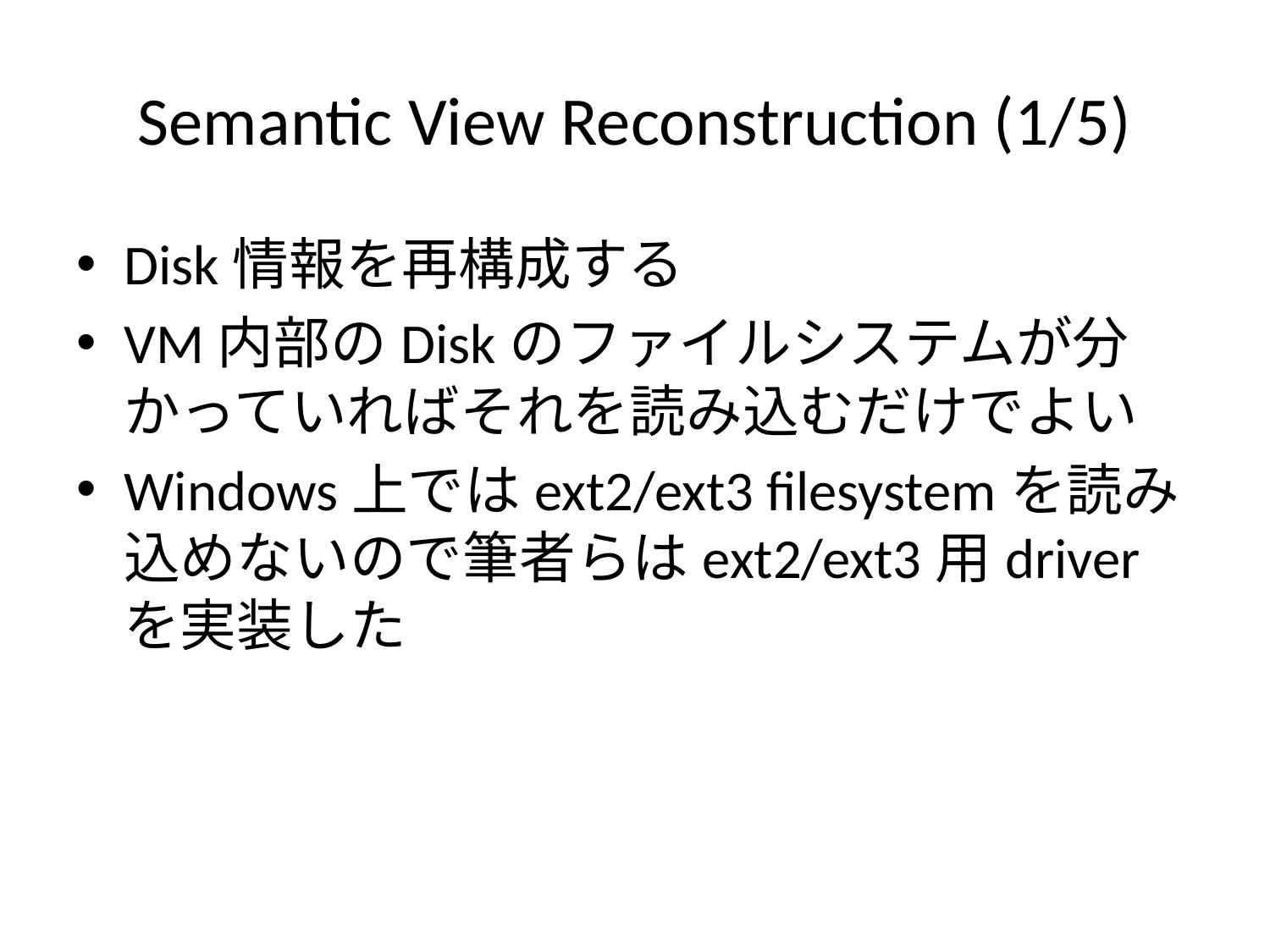

# Semantic View Reconstruction (1/5)
Disk情報を再構成する
VM内部のDiskのファイルシステムが分かっていればそれを読み込むだけでよい
Windows上ではext2/ext3 filesystemを読み込めないので筆者らはext2/ext3用driverを実装した